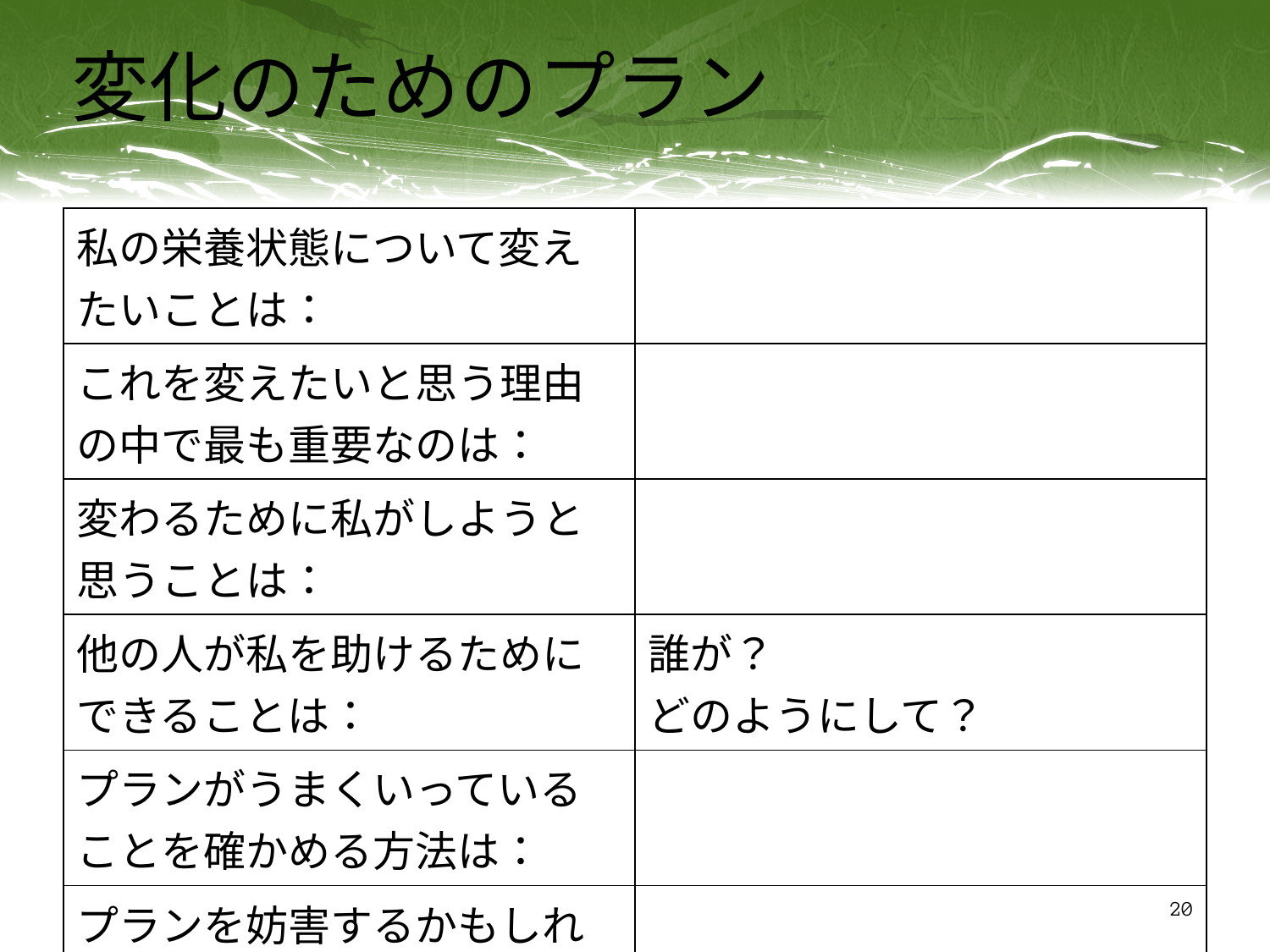

# 変化のためのプラン
| 私の栄養状態について変えたいことは： |  |
| --- | --- |
| これを変えたいと思う理由の中で最も重要なのは： |  |
| 変わるために私がしようと思うことは： |  |
| 他の人が私を助けるためにできることは： | 誰が？ どのようにして？ |
| プランがうまくいっていることを確かめる方法は： |  |
| プランを妨害するかもしれないことは： |  |
20